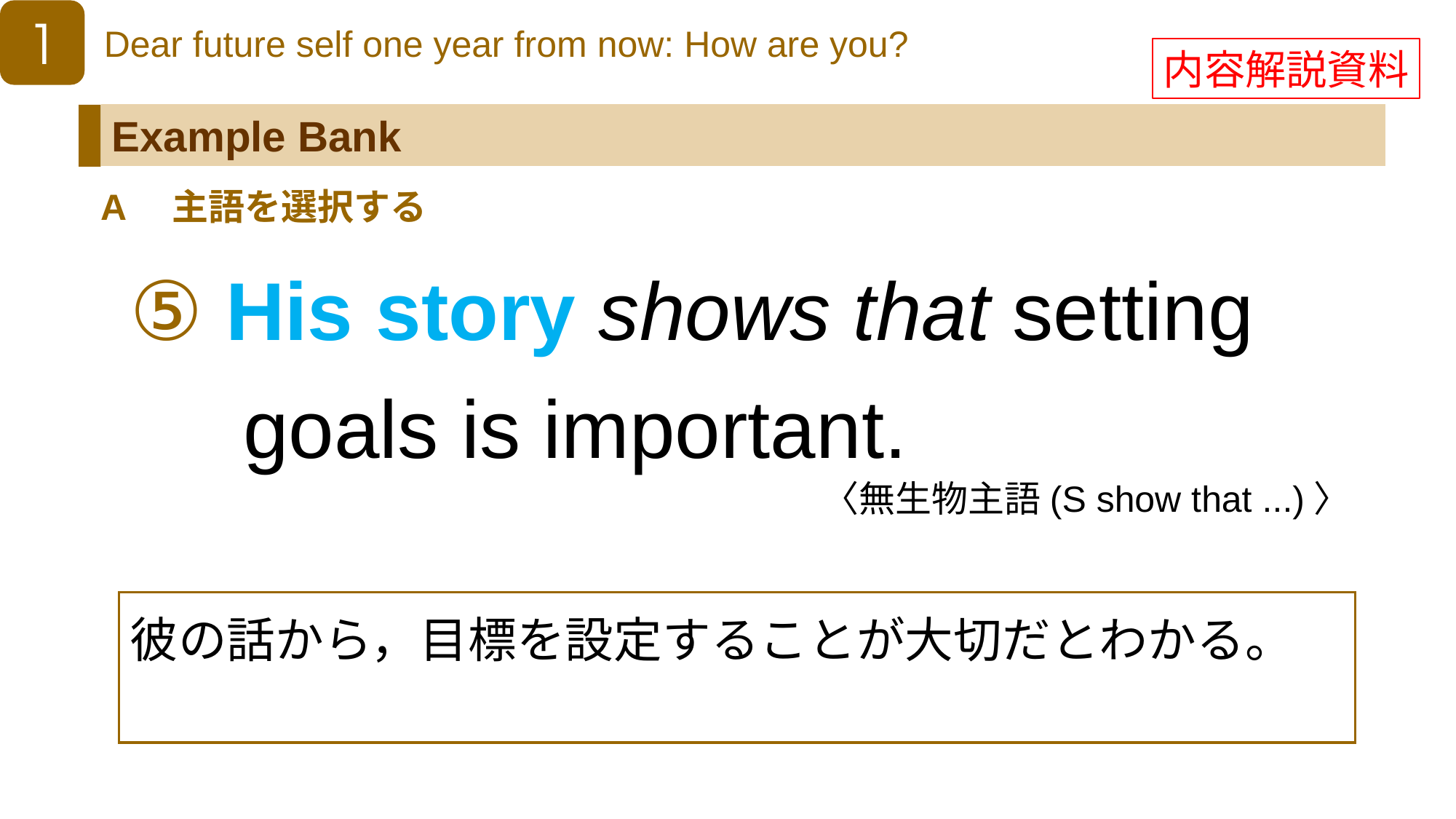

内容解説資料
A　主語を選択する
⑤ His story shows that setting
     goals is important.
〈無生物主語(S show that ...)〉
彼の話から，目標を設定することが大切だとわかる。